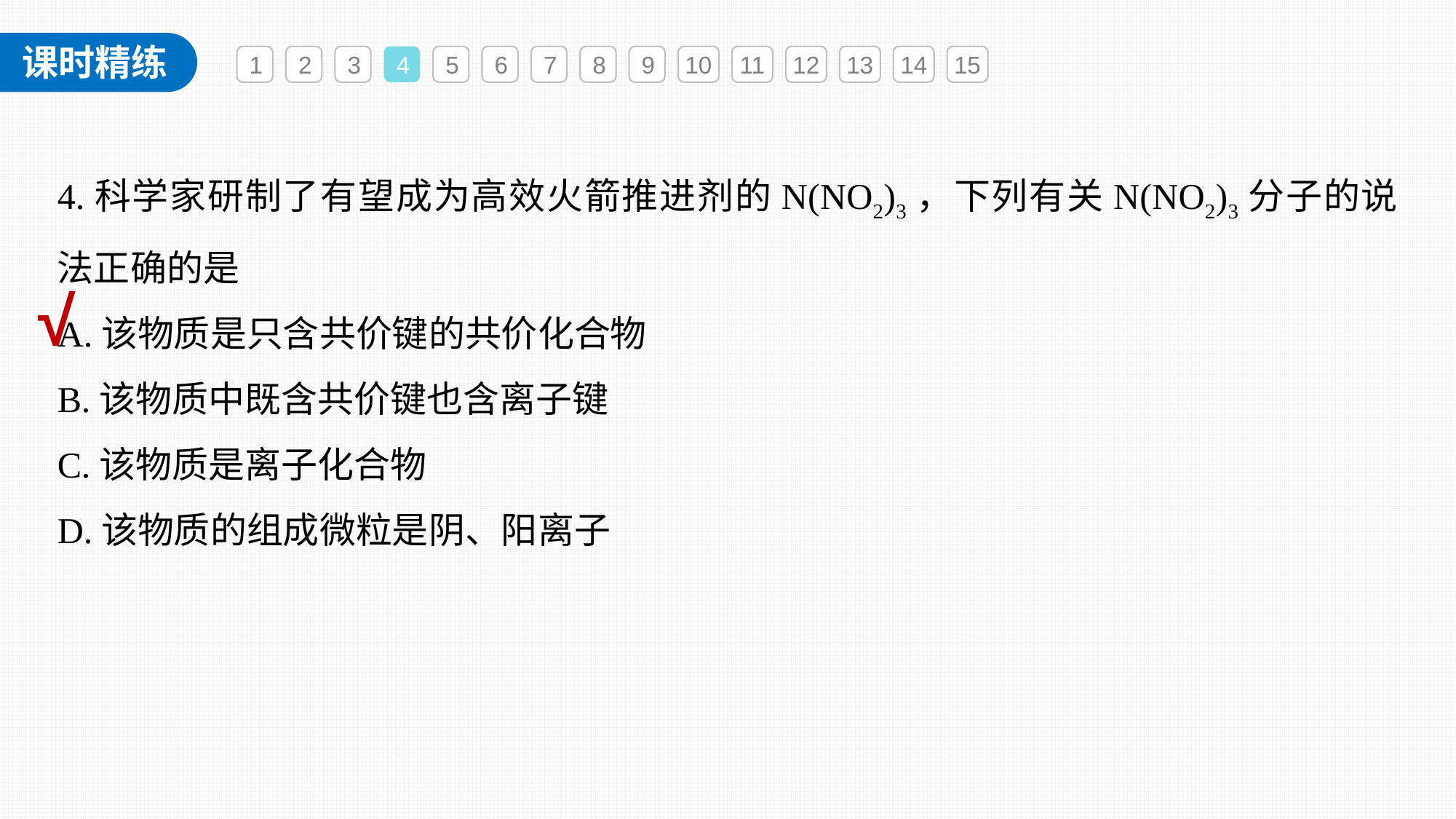

1
2
3
4
5
6
7
8
9
10
11
12
13
14
15
4.科学家研制了有望成为高效火箭推进剂的N(NO2)3，下列有关N(NO2)3分子的说法正确的是
A.该物质是只含共价键的共价化合物
B.该物质中既含共价键也含离子键
C.该物质是离子化合物
D.该物质的组成微粒是阴、阳离子
√